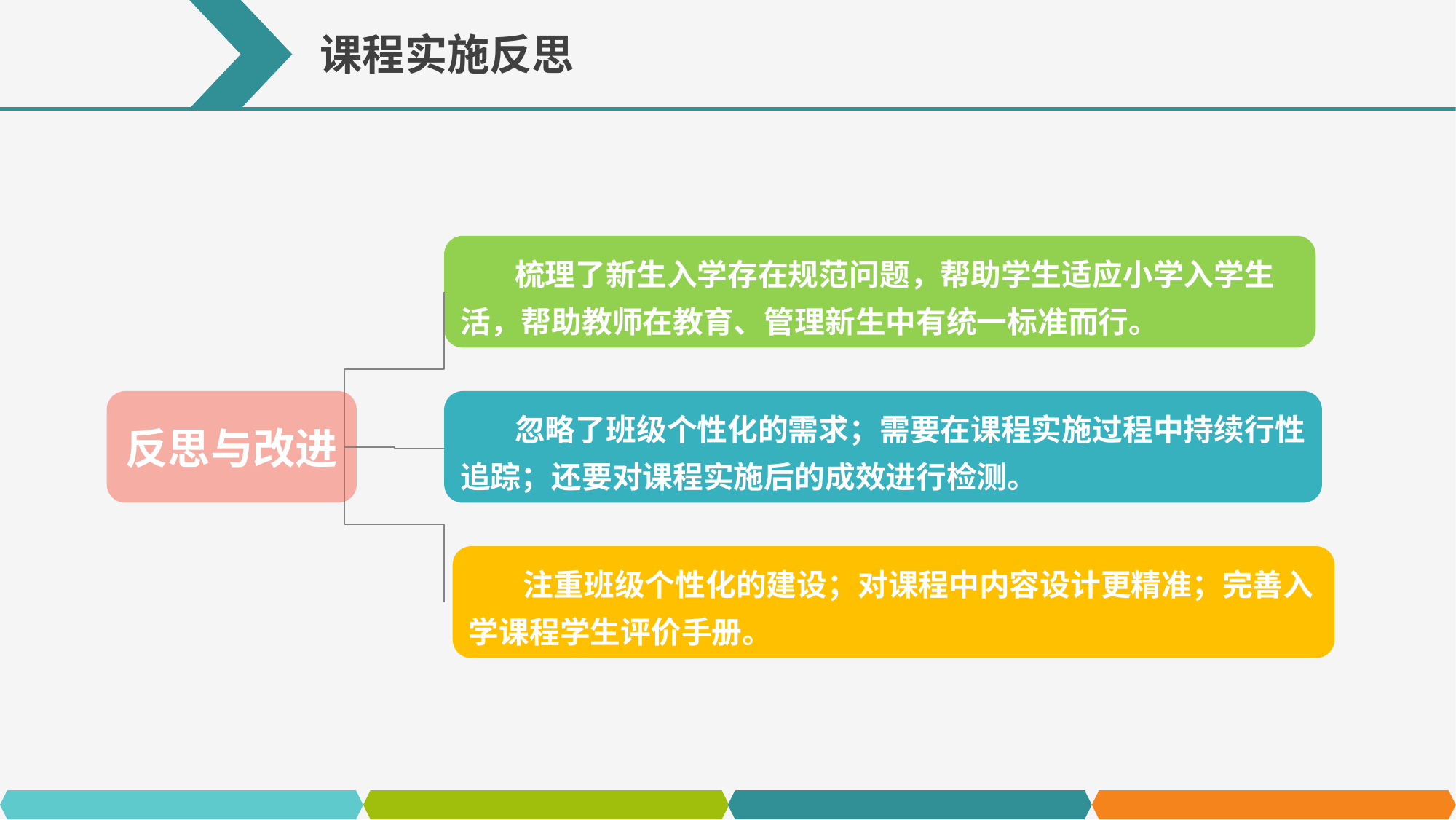

课程实施反思
梳理了新生入学存在规范问题，帮助学生适应小学入学生活，帮助教师在教育、管理新生中有统一标准而行。
反思与改进
忽略了班级个性化的需求；需要在课程实施过程中持续行性追踪；还要对课程实施后的成效进行检测。
注重班级个性化的建设；对课程中内容设计更精准；完善入学课程学生评价手册。